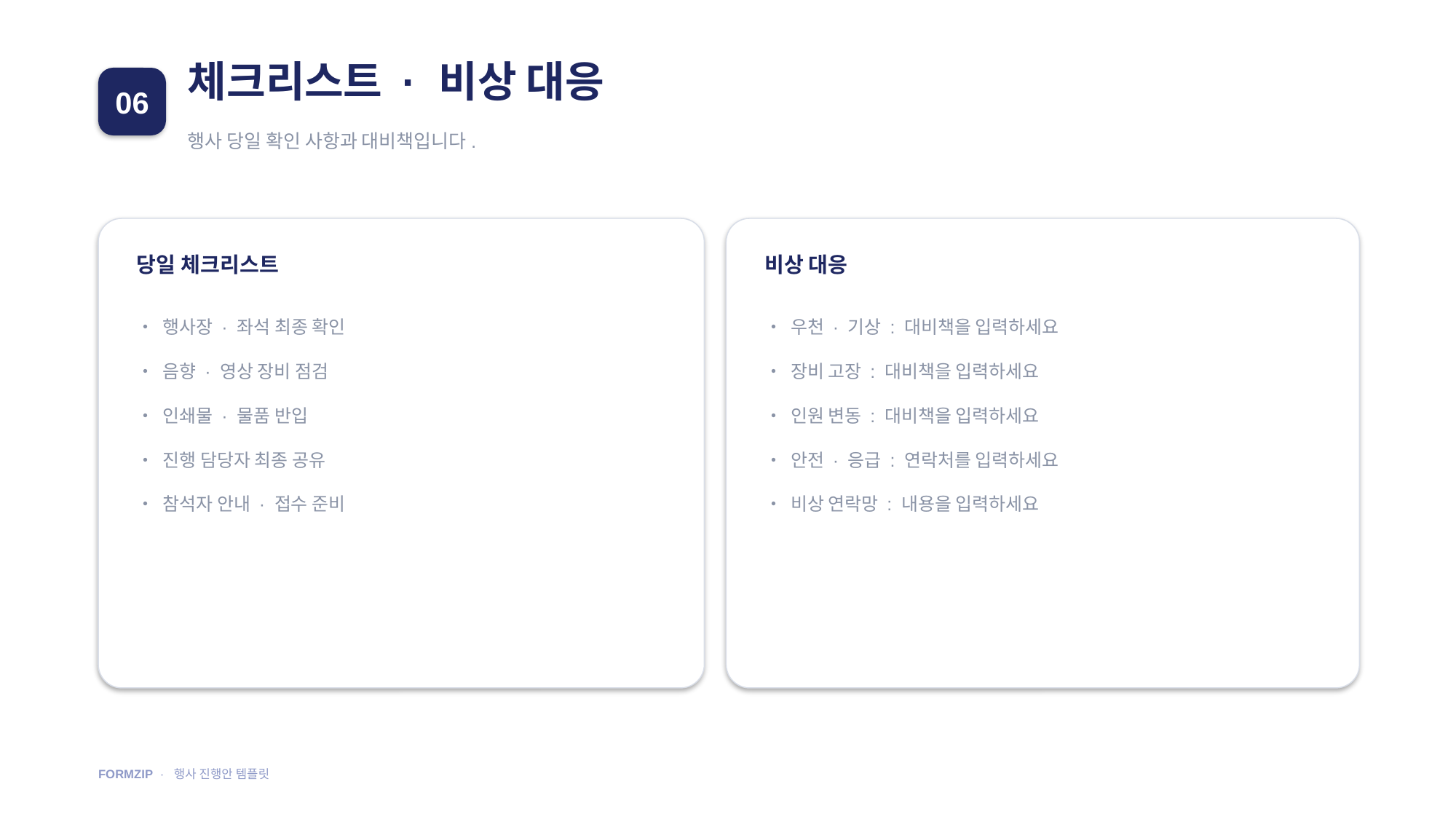

체크리스트 · 비상 대응
06
행사 당일 확인 사항과 대비책입니다.

당일 체크리스트
비상 대응
• 행사장 · 좌석 최종 확인
• 음향 · 영상 장비 점검
• 인쇄물 · 물품 반입
• 진행 담당자 최종 공유
• 참석자 안내 · 접수 준비
• 우천 · 기상 : 대비책을 입력하세요
• 장비 고장 : 대비책을 입력하세요
• 인원 변동 : 대비책을 입력하세요
• 안전 · 응급 : 연락처를 입력하세요
• 비상 연락망 : 내용을 입력하세요
FORMZIP  ·  행사 진행안 템플릿